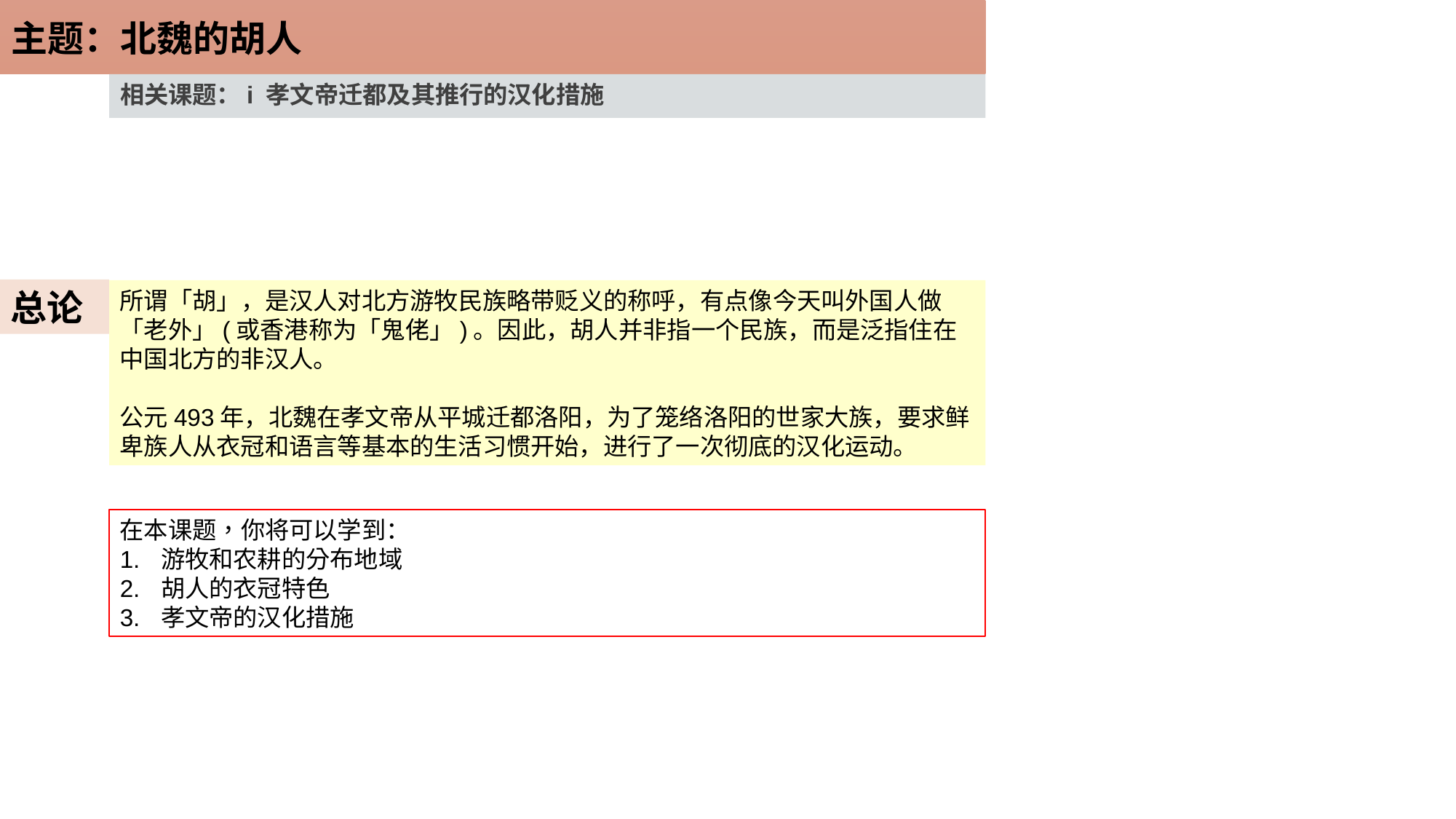

主题：北魏的胡人
相关课题：i 孝文帝迁都及其推行的汉化措施
总论
所谓「胡」，是汉人对北方游牧民族略带贬义的称呼，有点像今天叫外国人做「老外」(或香港称为「鬼佬」)。因此，胡人并非指一个民族，而是泛指住在中国北方的非汉人。

公元493年，北魏在孝文帝从平城迁都洛阳，为了笼络洛阳的世家大族，要求鲜卑族人从衣冠和语言等基本的生活习惯开始，进行了一次彻底的汉化运动。
在本课题，你将可以学到：
游牧和农耕的分布地域
胡人的衣冠特色
孝文帝的汉化措施
2